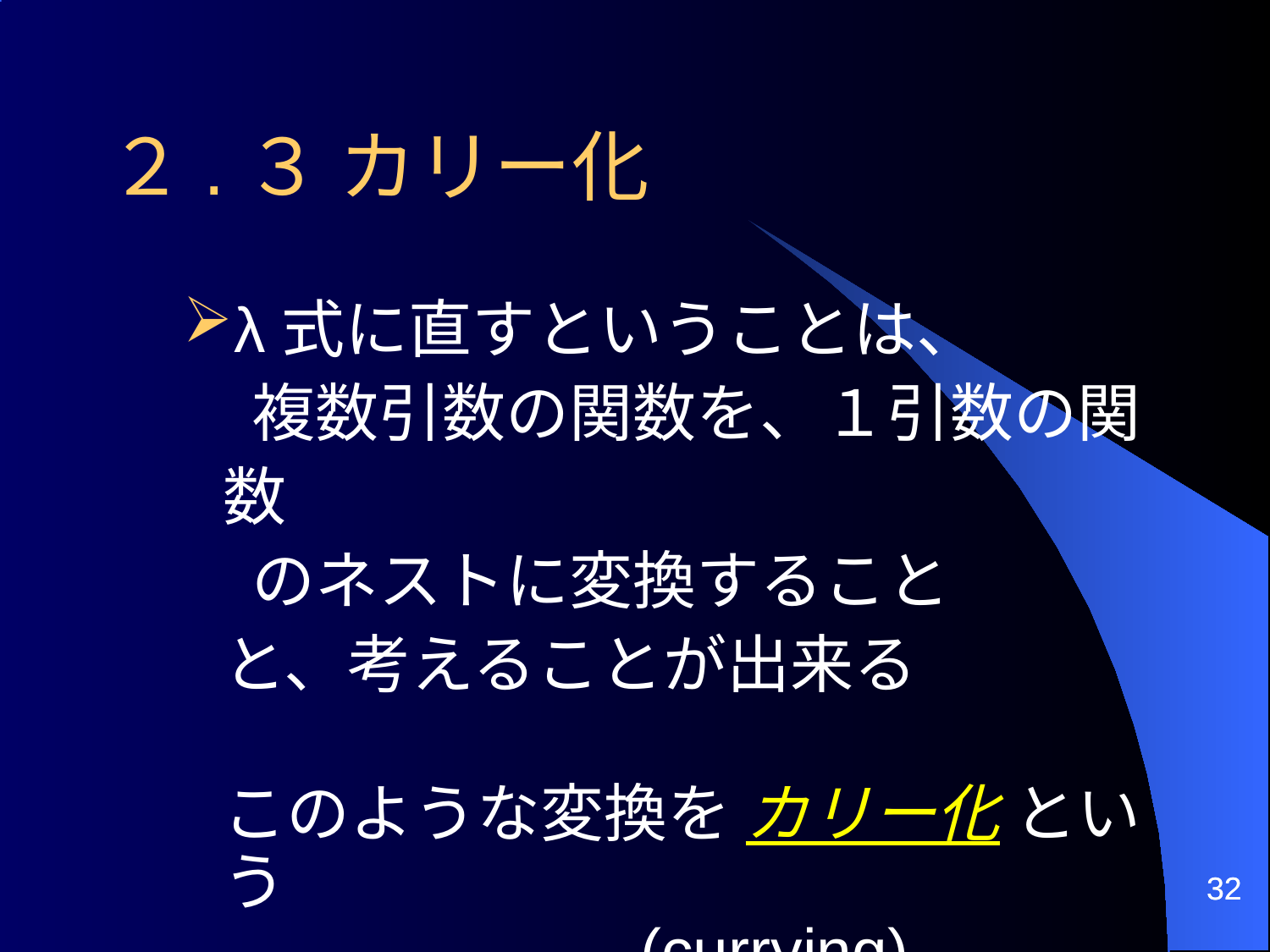

２.３ カリー化
λ式に直すということは、
  複数引数の関数を、１引数の関数
  のネストに変換すること
と、考えることが出来る
このような変換を カリー化 という
                          (currying)
32
32